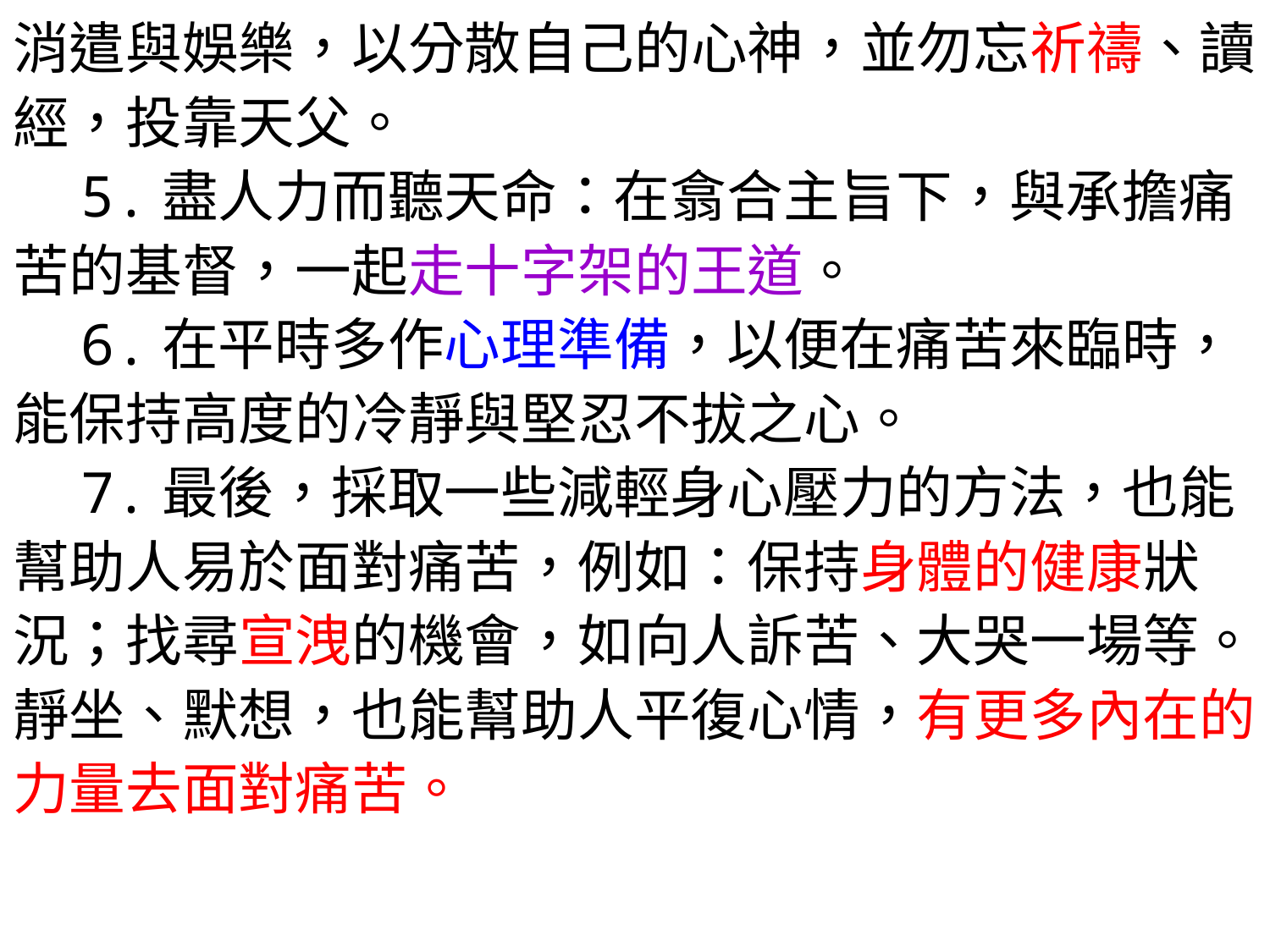

消遣與娛樂，以分散自己的心神，並勿忘祈禱、讀經，投靠天父。
  5.盡人力而聽天命：在翕合主旨下，與承擔痛苦的基督，一起走十字架的王道。
  6.在平時多作心理準備，以便在痛苦來臨時，能保持高度的冷靜與堅忍不拔之心。
  7.最後，採取一些減輕身心壓力的方法，也能幫助人易於面對痛苦，例如：保持身體的健康狀況；找尋宣洩的機會，如向人訴苦、大哭一場等。靜坐、默想，也能幫助人平復心情，有更多內在的力量去面對痛苦。